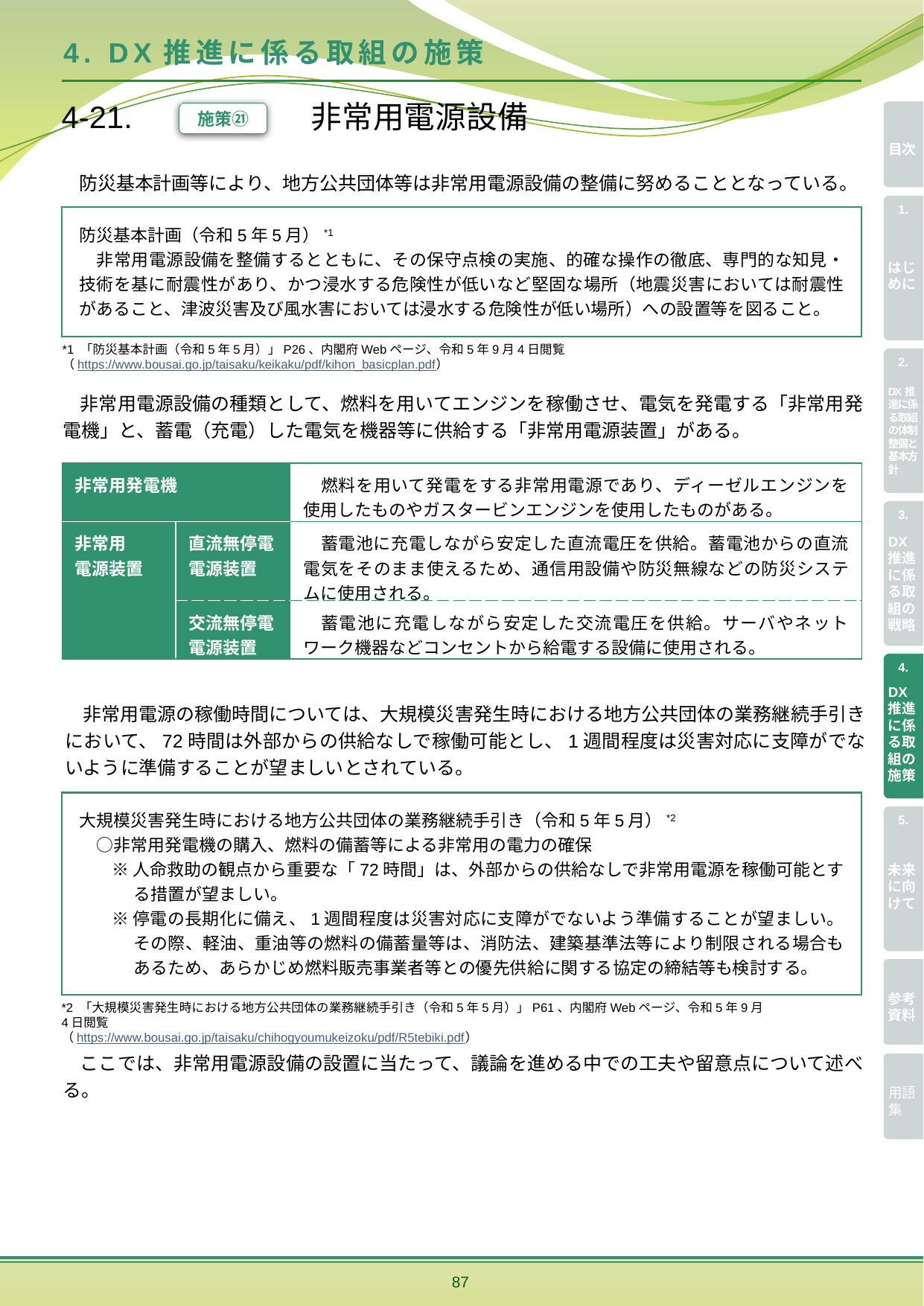

# 4. DX推進に係る取組の施策
4-21. 　　　　　 非常用電源設備
施策㉑
防災基本計画等により、地方公共団体等は非常用電源設備の整備に努めることとなっている。
防災基本計画（令和5年5月）*1
非常用電源設備を整備するとともに、その保守点検の実施、的確な操作の徹底、専門的な知見・技術を基に耐震性があり、かつ浸水する危険性が低いなど堅固な場所（地震災害においては耐震性があること、津波災害及び風水害においては浸水する危険性が低い場所）への設置等を図ること。
*1 「防災基本計画（令和5年5月）」P26、内閣府Webページ、令和5年9月4日閲覧
（https://www.bousai.go.jp/taisaku/keikaku/pdf/kihon_basicplan.pdf）
非常用電源設備の種類として、燃料を用いてエンジンを稼働させ、電気を発電する「非常用発電機」と、蓄電（充電）した電気を機器等に供給する「非常用電源装置」がある。
| 非常用発電機 |  | 燃料を用いて発電をする非常用電源であり、ディーゼルエンジンを使用したものやガスタービンエンジンを使用したものがある。 |
| --- | --- | --- |
| 非常用 電源装置 | 直流無停電 電源装置 | 蓄電池に充電しながら安定した直流電圧を供給。蓄電池からの直流電気をそのまま使えるため、通信用設備や防災無線などの防災システムに使用される。 |
|  | 交流無停電 電源装置 | 蓄電池に充電しながら安定した交流電圧を供給。サーバやネットワーク機器などコンセントから給電する設備に使用される。 |
非常用電源の稼働時間については、大規模災害発生時における地方公共団体の業務継続手引きにおいて、72時間は外部からの供給なしで稼働可能とし、1週間程度は災害対応に支障がでないように準備することが望ましいとされている。
大規模災害発生時における地方公共団体の業務継続手引き（令和5年5月）*2
　○非常用発電機の購入、燃料の備蓄等による非常用の電力の確保
※人命救助の観点から重要な「72時間」は、外部からの供給なしで非常用電源を稼働可能とする措置が望ましい。
※停電の長期化に備え、1週間程度は災害対応に支障がでないよう準備することが望ましい。その際、軽油、重油等の燃料の備蓄量等は、消防法、建築基準法等により制限される場合もあるため、あらかじめ燃料販売事業者等との優先供給に関する協定の締結等も検討する。
*2 「大規模災害発生時における地方公共団体の業務継続手引き（令和5年5月）」P61、内閣府Webページ、令和5年9月4日閲覧
（https://www.bousai.go.jp/taisaku/chihogyoumukeizoku/pdf/R5tebiki.pdf）
ここでは、非常用電源設備の設置に当たって、議論を進める中での工夫や留意点について述べる。
87